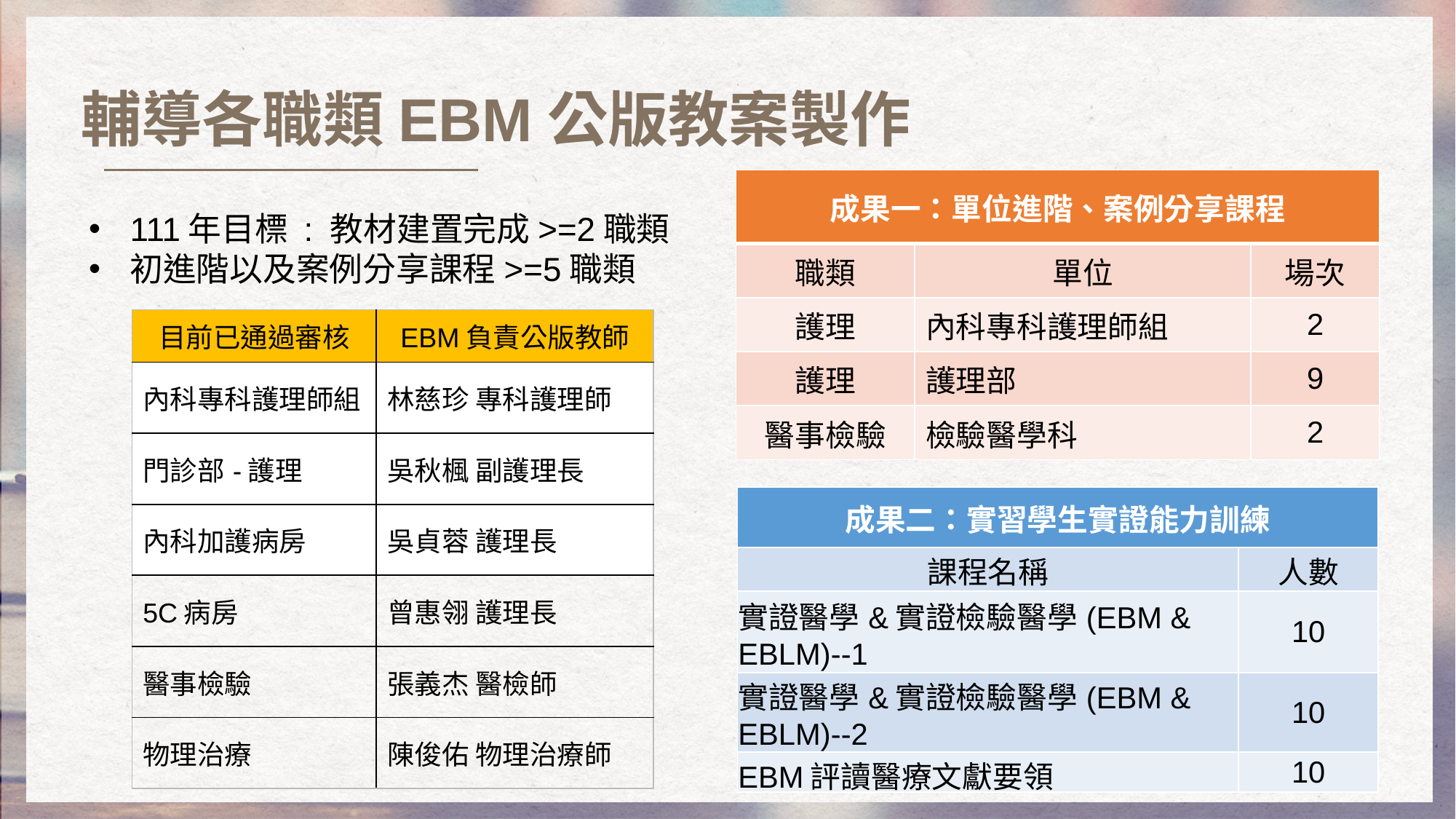

輔導各職類EBM公版教案製作
| 成果一：單位進階、案例分享課程 |  |  |
| --- | --- | --- |
| 職類 | 單位 | 場次 |
| 護理 | 內科專科護理師組 | 2 |
| 護理 | 護理部 | 9 |
| 醫事檢驗 | 檢驗醫學科 | 2 |
111年目標 : 教材建置完成>=2職類
初進階以及案例分享課程>=5職類
| 目前已通過審核 | EBM負責公版教師 |
| --- | --- |
| 內科專科護理師組 | 林慈珍 專科護理師 |
| 門診部-護理 | 吳秋楓 副護理長 |
| 內科加護病房 | 吳貞蓉 護理長 |
| 5C病房 | 曾惠翎 護理長 |
| 醫事檢驗 | 張義杰 醫檢師 |
| 物理治療 | 陳俊佑 物理治療師 |
| 成果二：實習學生實證能力訓練 |  |
| --- | --- |
| 課程名稱 | 人數 |
| 實證醫學&實證檢驗醫學(EBM & EBLM)--1 | 10 |
| 實證醫學&實證檢驗醫學(EBM & EBLM)--2 | 10 |
| EBM評讀醫療文獻要領 | 10 |